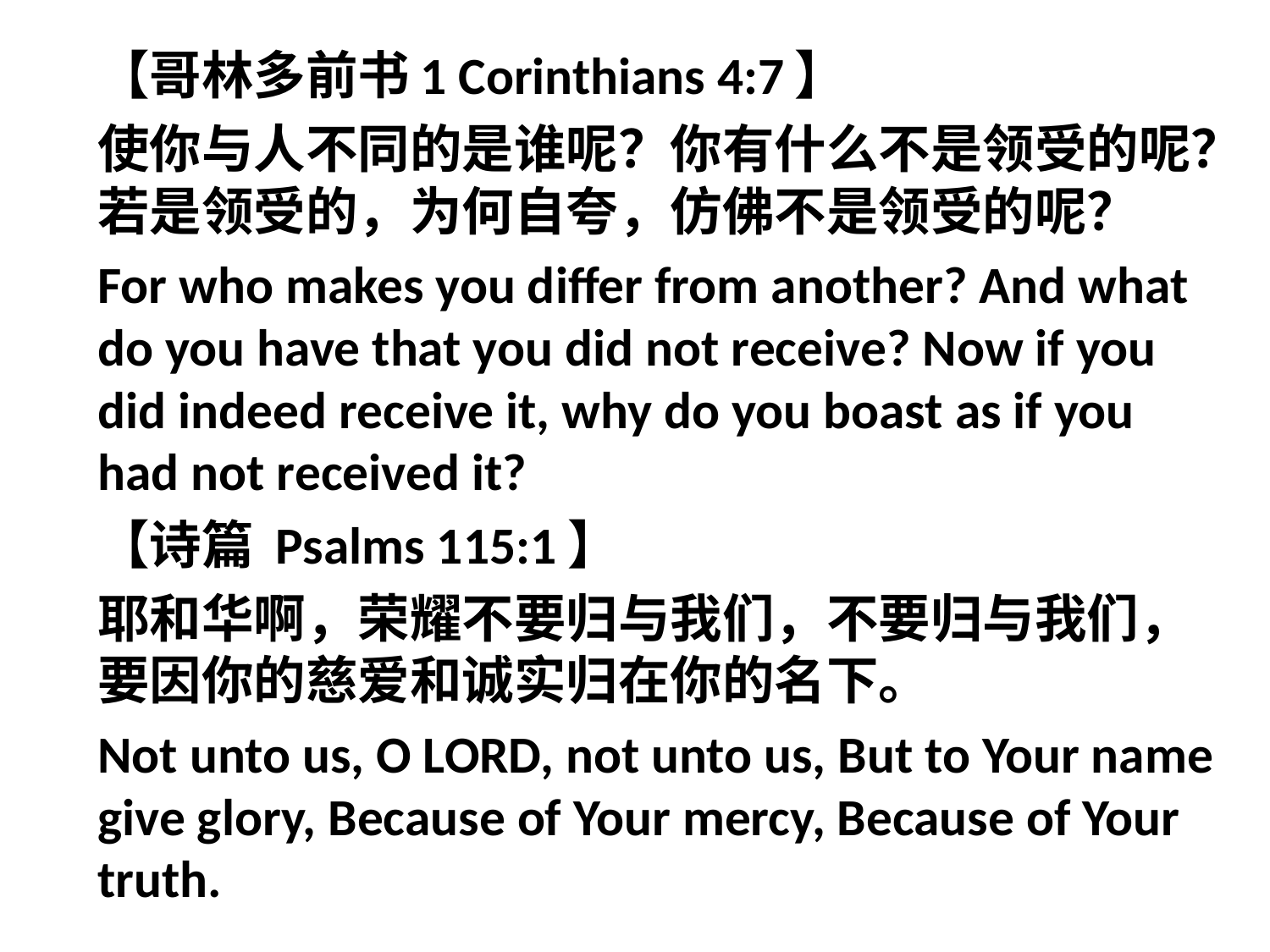

【哥林多前书1 Corinthians 4:7】
使你与人不同的是谁呢？你有什么不是领受的呢？若是领受的，为何自夸，仿佛不是领受的呢？
For who makes you differ from another? And what do you have that you did not receive? Now if you did indeed receive it, why do you boast as if you had not received it?
【诗篇 Psalms 115:1】
耶和华啊，荣耀不要归与我们，不要归与我们，要因你的慈爱和诚实归在你的名下。
Not unto us, O LORD, not unto us, But to Your name give glory, Because of Your mercy, Because of Your truth.